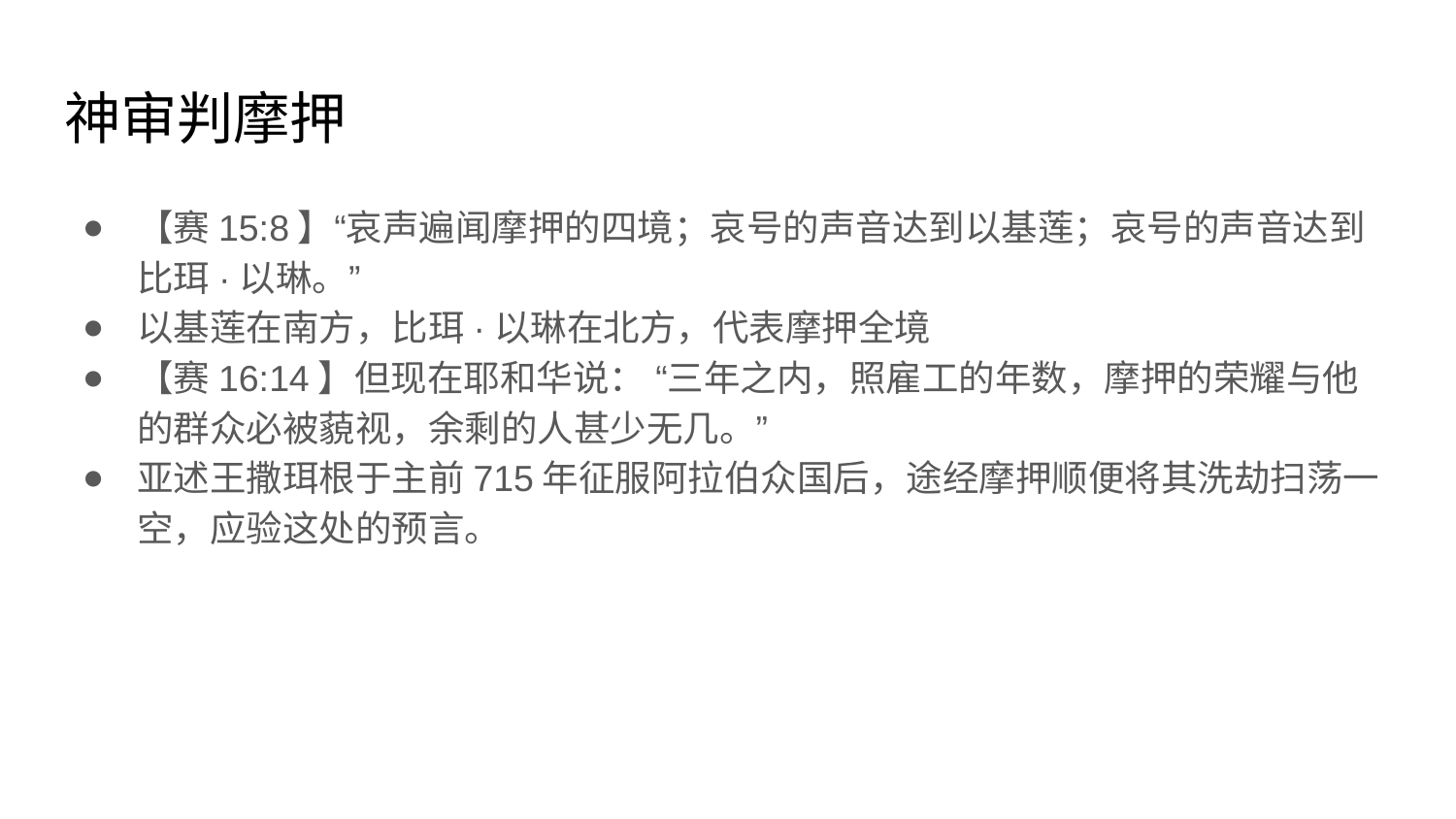

# 神审判摩押
【赛15:8】“哀声遍闻摩押的四境；哀号的声音达到以基莲；哀号的声音达到比珥·以琳。”
以基莲在南方，比珥·以琳在北方，代表摩押全境
【赛16:14】但现在耶和华说： “三年之内，照雇工的年数，摩押的荣耀与他的群众必被藐视，余剩的人甚少无几。”
亚述王撒珥根于主前715年征服阿拉伯众国后，途经摩押顺便将其洗劫扫荡一空，应验这处的预言。